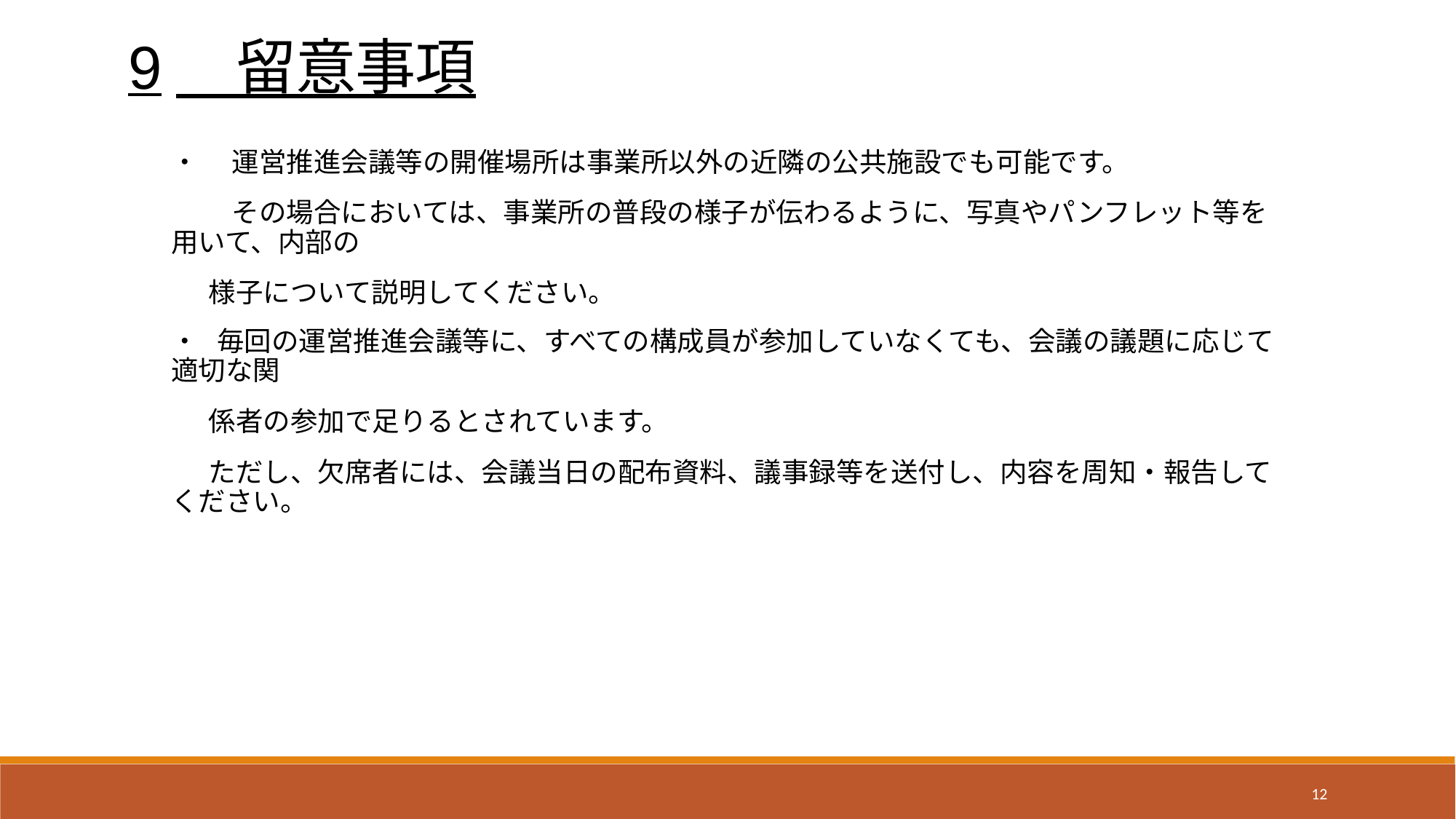

9　留意事項
・ 　運営推進会議等の開催場所は事業所以外の近隣の公共施設でも可能です。
　　 その場合においては、事業所の普段の様子が伝わるように、写真やパンフレット等を用いて、内部の
     様子について説明してください。

・   毎回の運営推進会議等に、すべての構成員が参加していなくても、会議の議題に応じて適切な関
     係者の参加で足りるとされています。
     ただし、欠席者には、会議当日の配布資料、議事録等を送付し、内容を周知・報告してください。
12